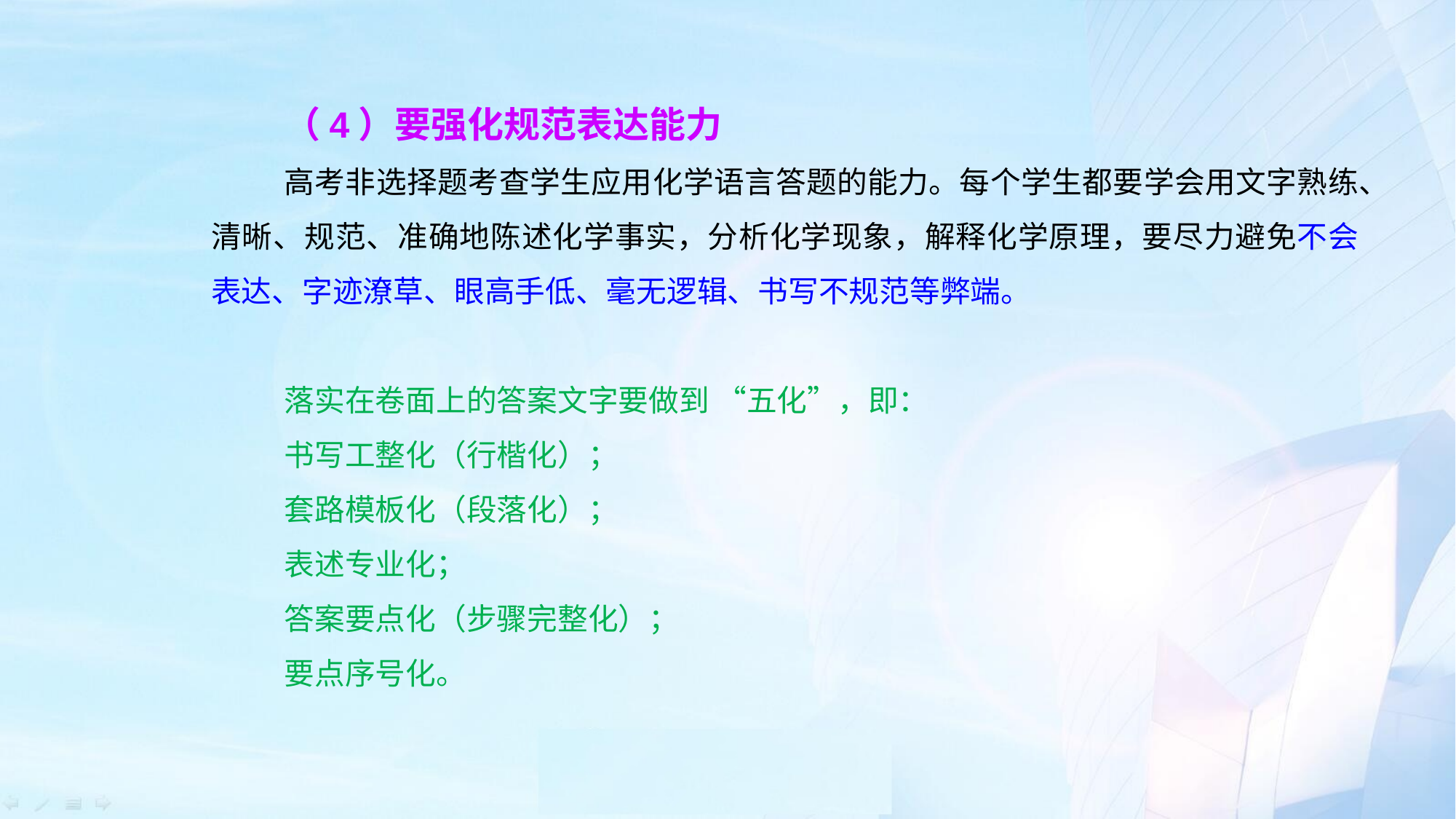

（4）要强化规范表达能力
高考非选择题考查学生应用化学语言答题的能力。每个学生都要学会用文字熟练、清晰、规范、准确地陈述化学事实，分析化学现象，解释化学原理，要尽力避免不会表达、字迹潦草、眼高手低、毫无逻辑、书写不规范等弊端。

落实在卷面上的答案文字要做到 “五化”，即：
书写工整化（行楷化）；
套路模板化（段落化）；
表述专业化；
答案要点化（步骤完整化）；
要点序号化。